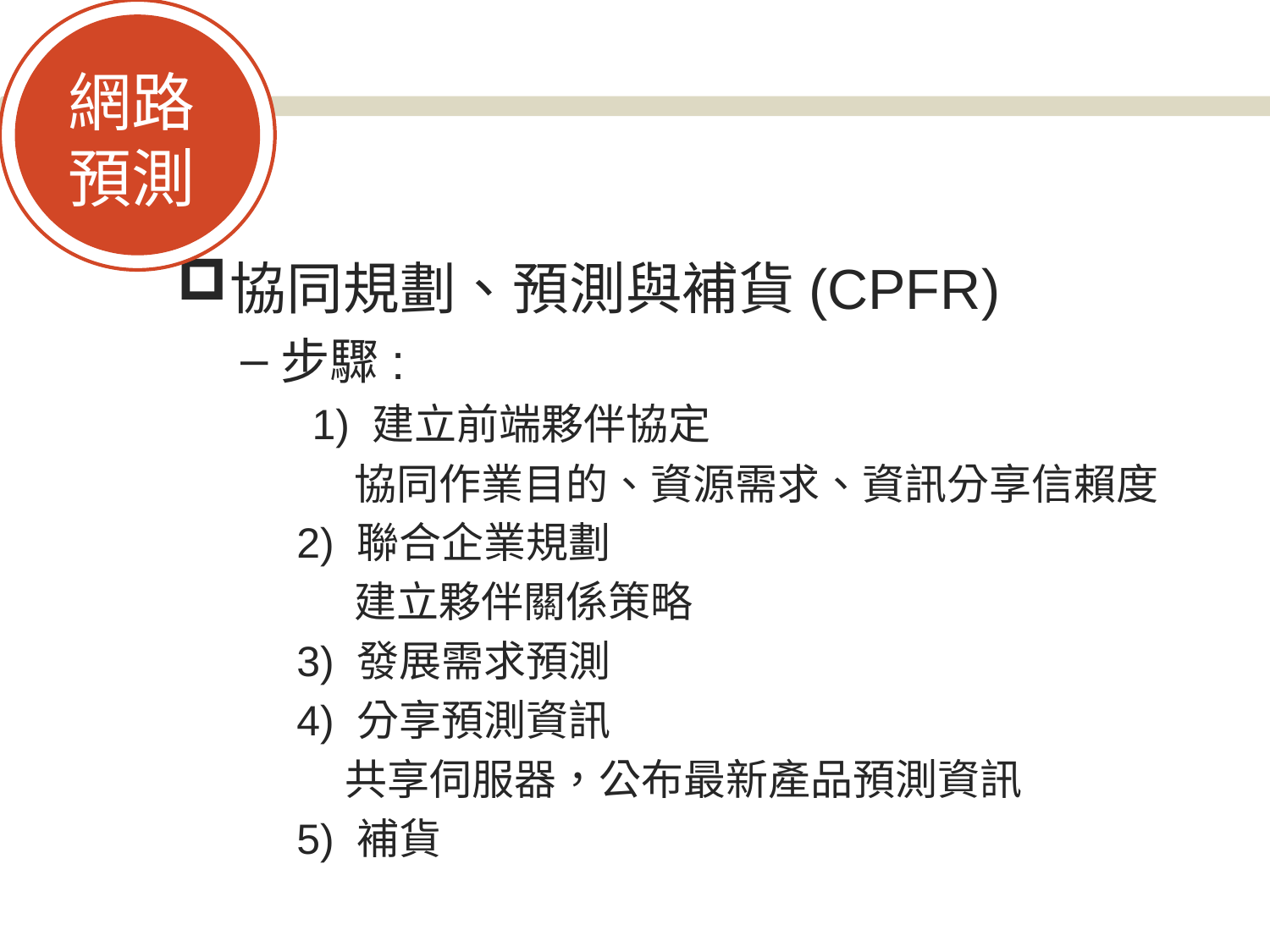

網路
預測
#
協同規劃、預測與補貨(CPFR)
步驟:
      1) 建立前端夥伴協定
     協同作業目的、資源需求、資訊分享信賴度
2) 聯合企業規劃
     建立夥伴關係策略
3) 發展需求預測
4) 分享預測資訊
    共享伺服器，公布最新產品預測資訊
5) 補貨